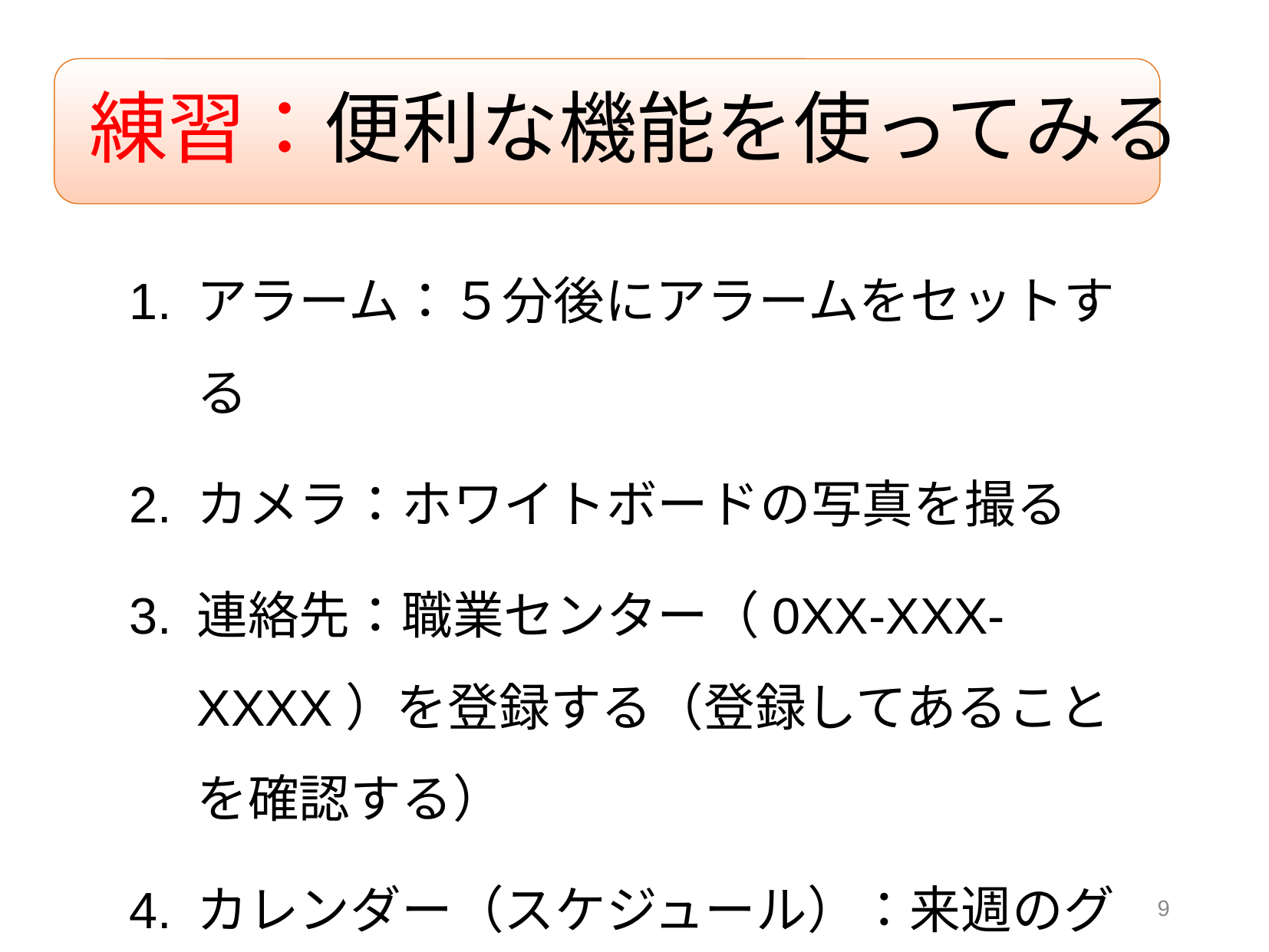

# 練習：便利な機能を使ってみる

アラーム：５分後にアラームをセットする
カメラ：ホワイトボードの写真を撮る
連絡先：職業センター（0XX-XXX-XXXX）を登録する（登録してあることを確認する）
カレンダー（スケジュール）：来週のグループワークを入力する
9